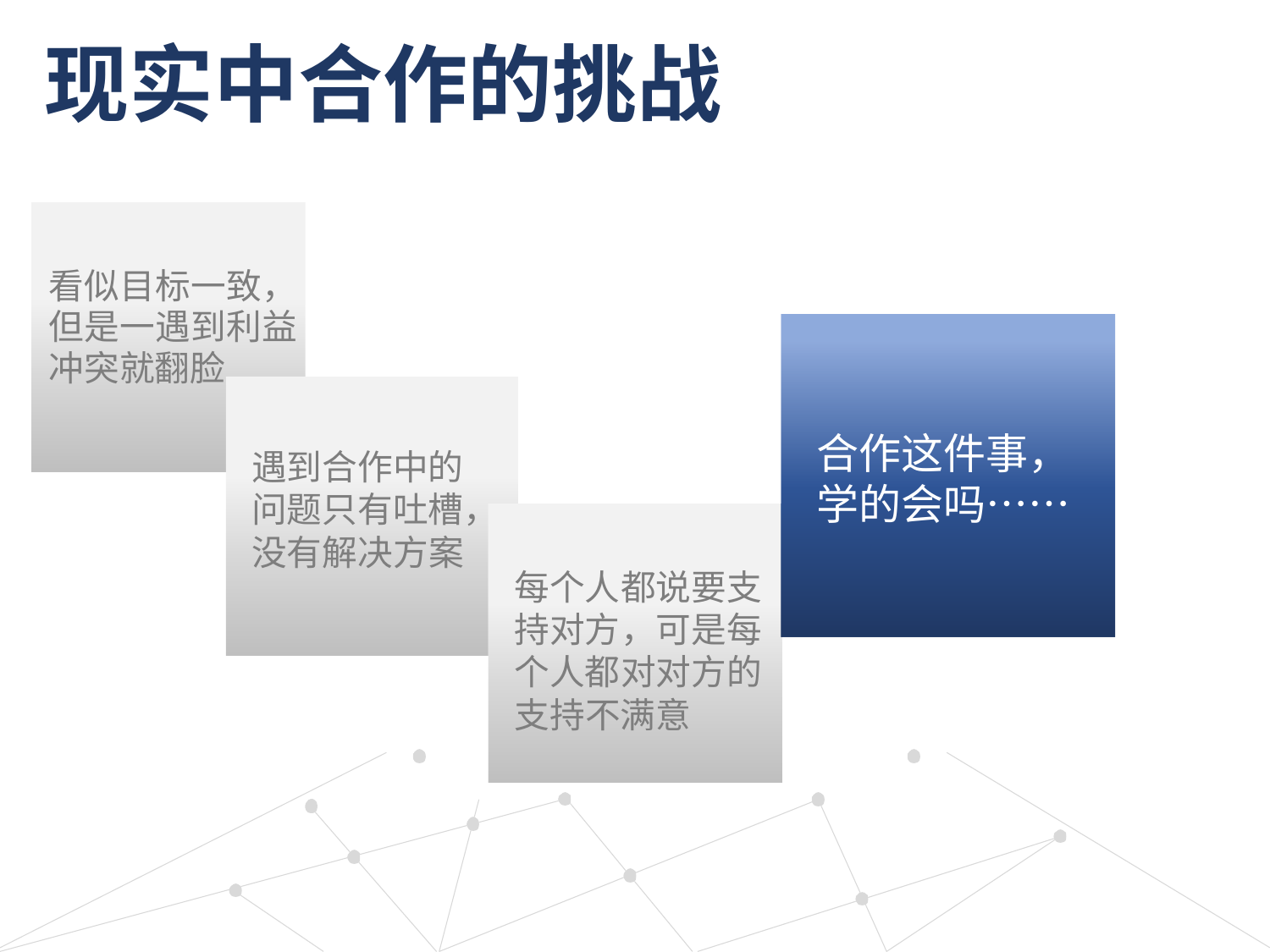

# 现实中合作的挑战

看似目标一致， 但是一遇到利益 冲突就翻脸

合作这件事， 学的会吗……
遇到合作中的 问题只有吐槽， 没有解决方案
每个人都说要支 持对方，可是每 个人都对对方的 支持不满意